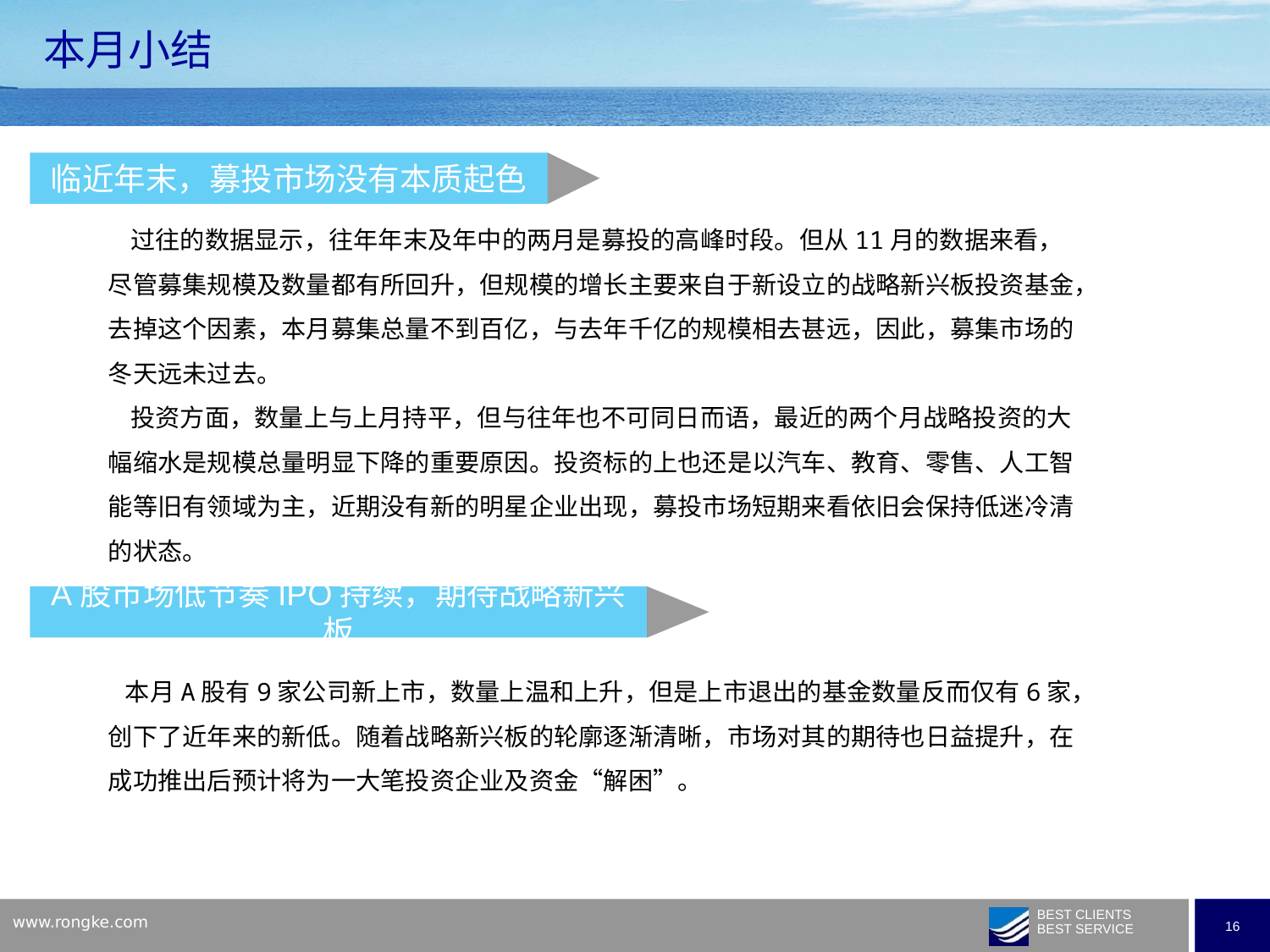

本月小结
临近年末，募投市场没有本质起色

   过往的数据显示，往年年末及年中的两月是募投的高峰时段。但从11月的数据来看，尽管募集规模及数量都有所回升，但规模的增长主要来自于新设立的战略新兴板投资基金，去掉这个因素，本月募集总量不到百亿，与去年千亿的规模相去甚远，因此，募集市场的冬天远未过去。
   投资方面，数量上与上月持平，但与往年也不可同日而语，最近的两个月战略投资的大幅缩水是规模总量明显下降的重要原因。投资标的上也还是以汽车、教育、零售、人工智能等旧有领域为主，近期没有新的明星企业出现，募投市场短期来看依旧会保持低迷冷清的状态。
A股市场低节奏IPO持续，期待战略新兴板

  本月A股有9家公司新上市，数量上温和上升，但是上市退出的基金数量反而仅有6家，创下了近年来的新低。随着战略新兴板的轮廓逐渐清晰，市场对其的期待也日益提升，在成功推出后预计将为一大笔投资企业及资金“解困”。